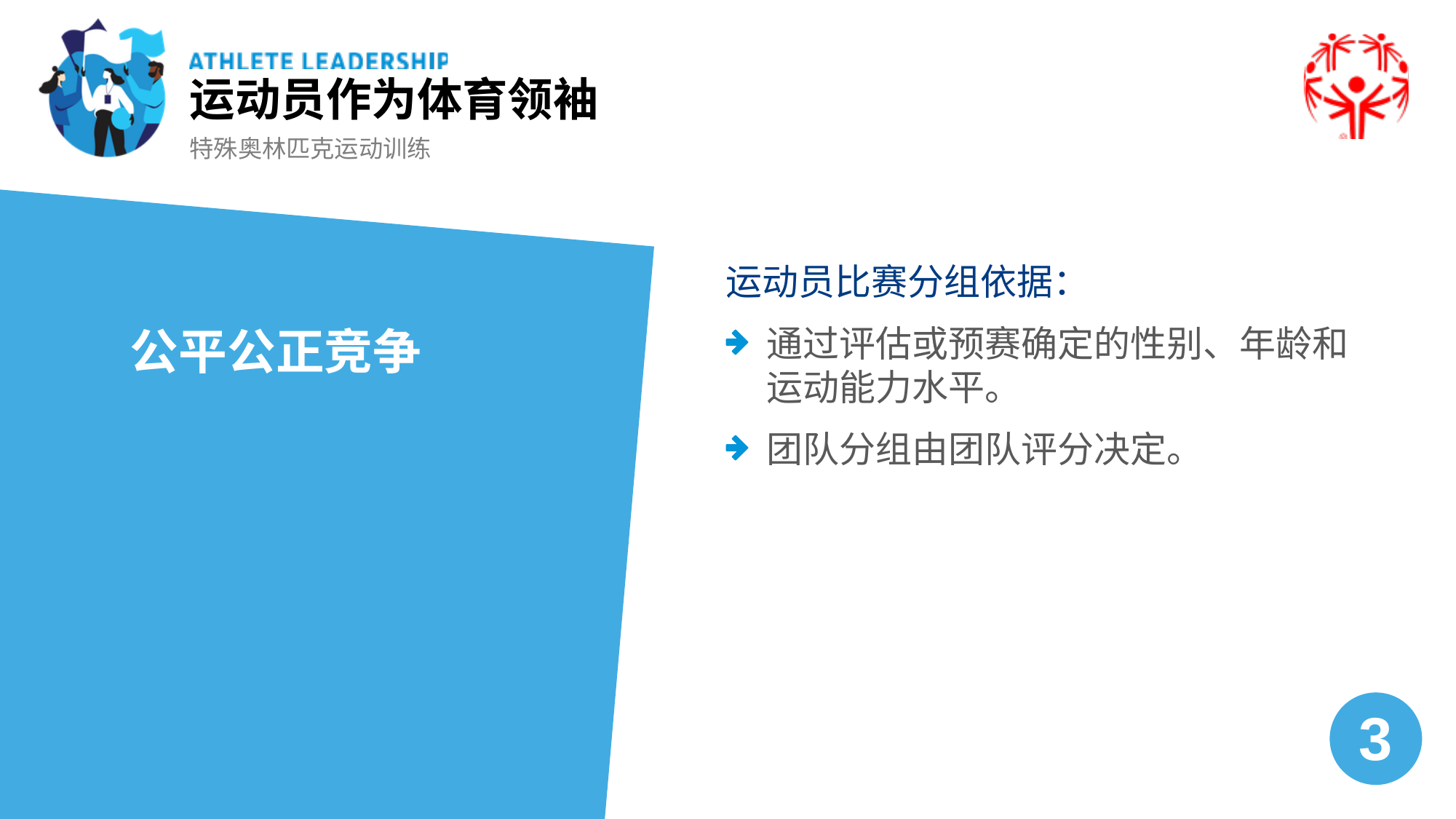

运动员作为体育领袖
特殊奥林匹克运动训练
运动员比赛分组依据：
通过评估或预赛确定的性别、年龄和运动能力水平。
团队分组由团队评分决定。
公平公正竞争

3